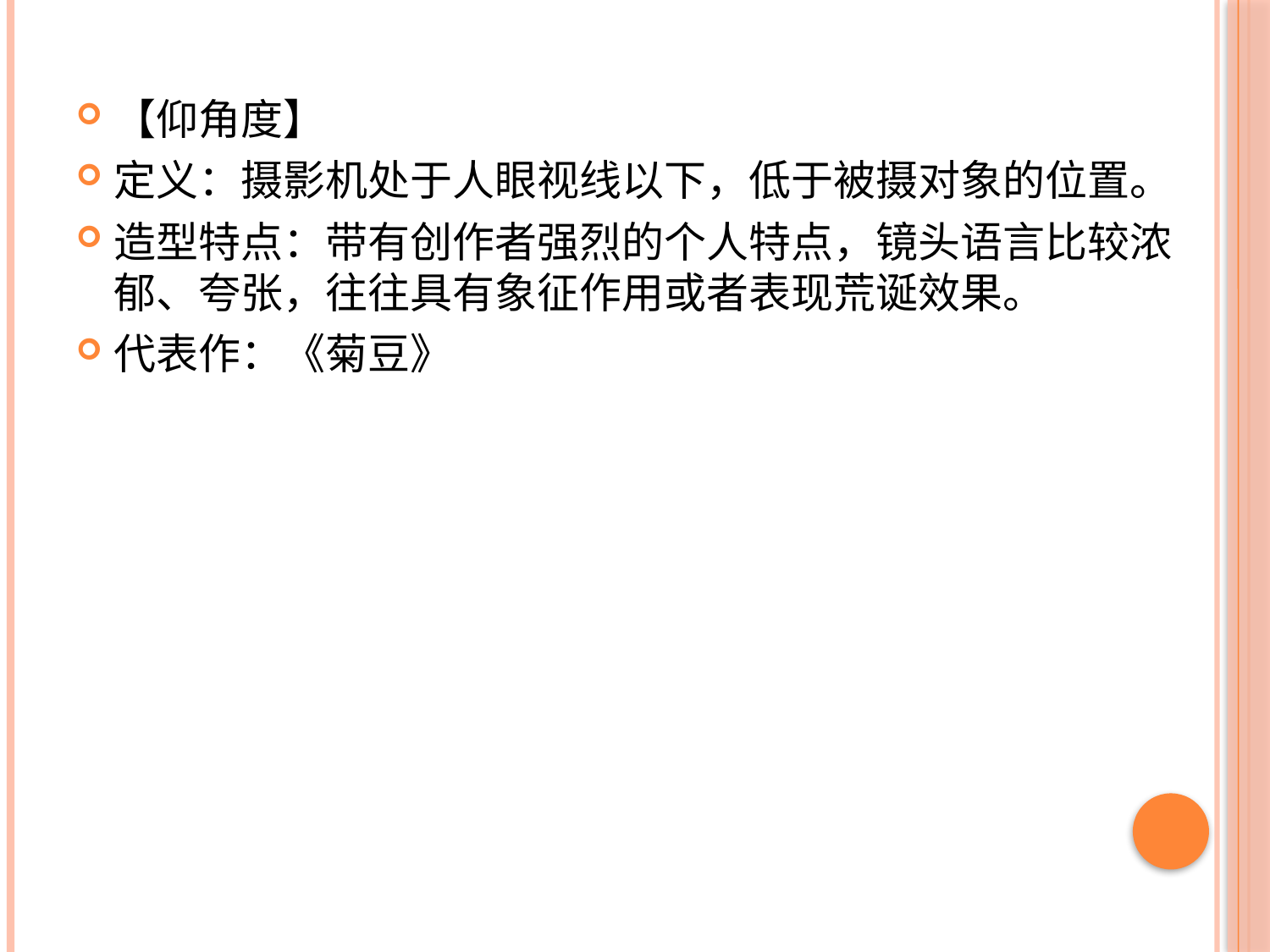

#
【仰角度】
定义：摄影机处于人眼视线以下，低于被摄对象的位置。
造型特点：带有创作者强烈的个人特点，镜头语言比较浓郁、夸张，往往具有象征作用或者表现荒诞效果。
代表作：《菊豆》